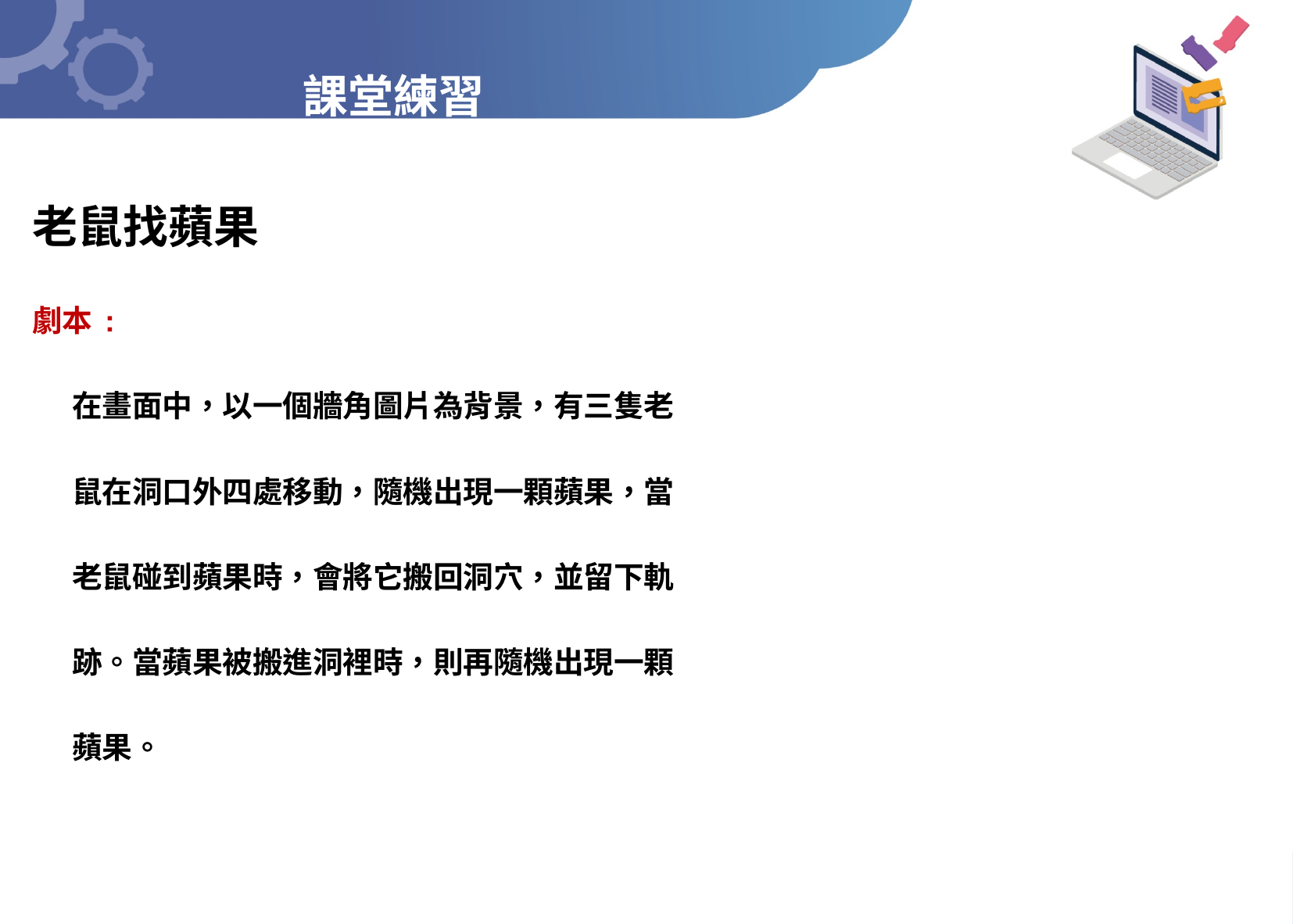

課堂練習
老鼠找蘋果
劇本:
    在畫面中，以一個牆角圖片為背景，有三隻老
    鼠在洞口外四處移動，隨機出現一顆蘋果，當
    老鼠碰到蘋果時，會將它搬回洞穴，並留下軌
    跡。當蘋果被搬進洞裡時，則再隨機出現一顆
    蘋果。